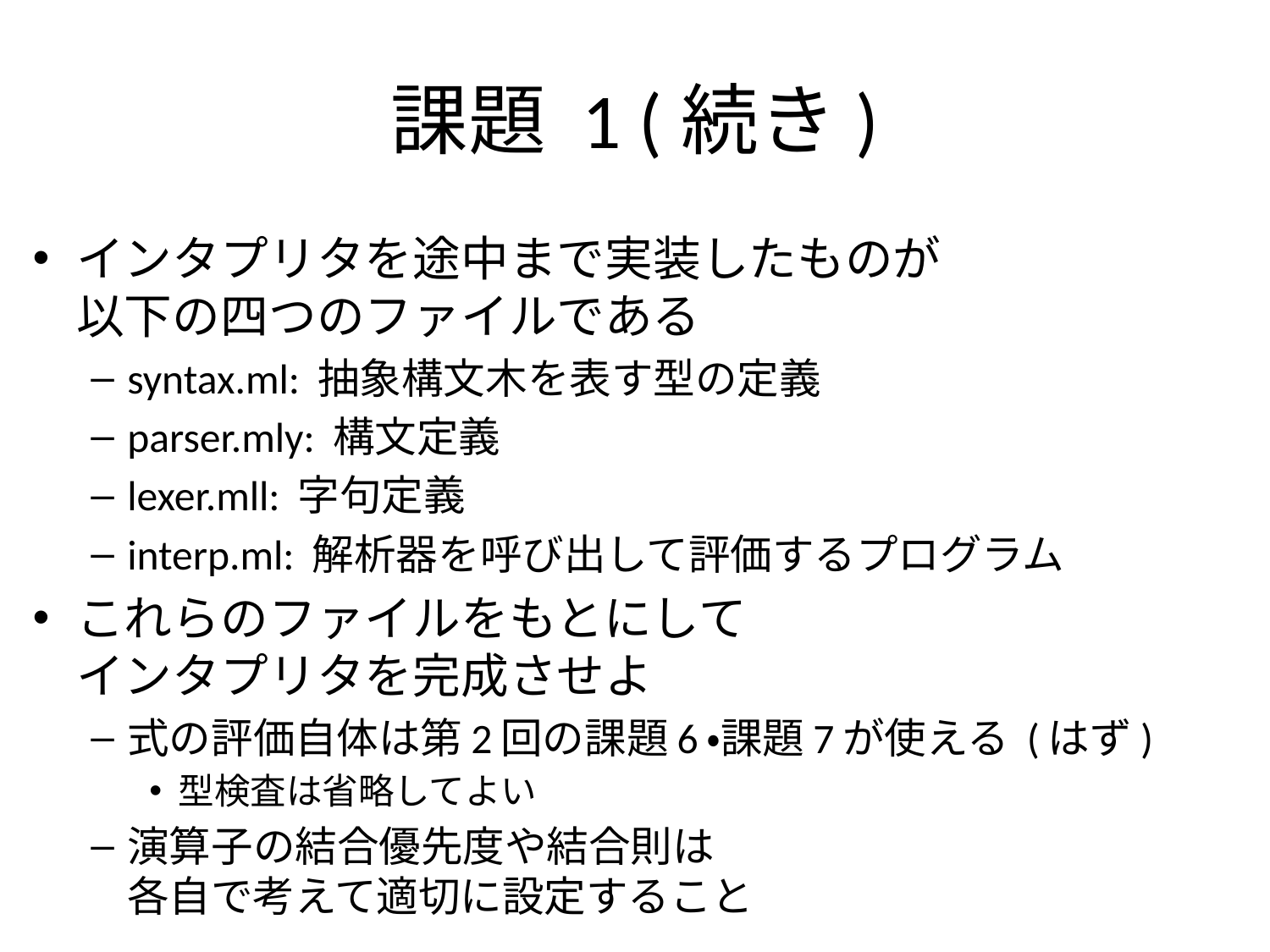

# 課題 1 (続き)
インタプリタを途中まで実装したものが
以下の四つのファイルである
syntax.ml: 抽象構文木を表す型の定義
parser.mly: 構文定義
lexer.mll: 字句定義
interp.ml: 解析器を呼び出して評価するプログラム
これらのファイルをもとにして
インタプリタを完成させよ
式の評価自体は第2回の課題6・課題7が使える (はず)
型検査は省略してよい
演算子の結合優先度や結合則は
各自で考えて適切に設定すること